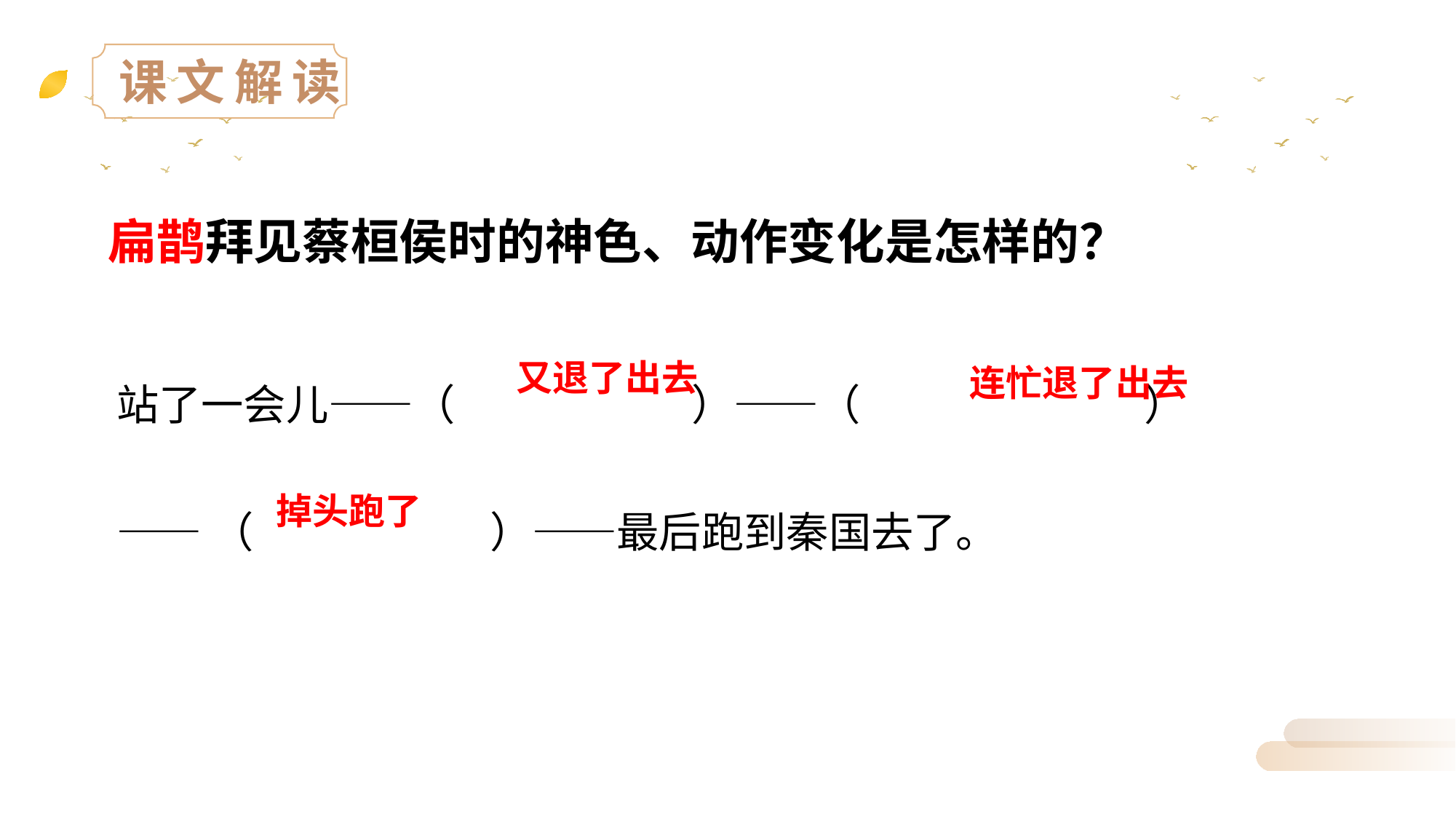

课文解读
扁鹊拜见蔡桓侯时的神色、动作变化是怎样的？
站了一会儿——（                         ）——（                              ）
——（                         ）——最后跑到秦国去了。
又退了出去
连忙退了出去
掉头跑了